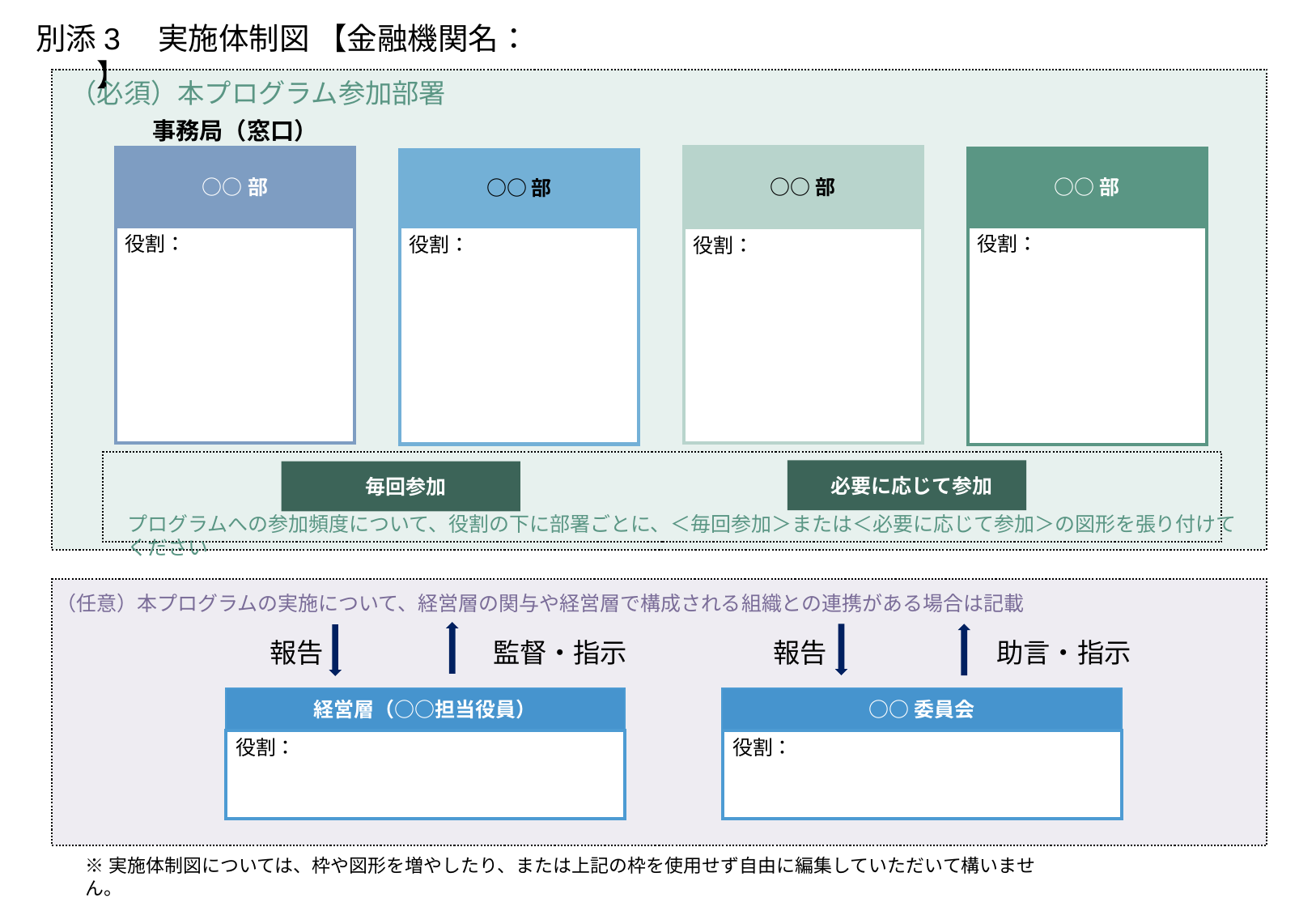

別添3　実施体制図 【金融機関名：　　　　　　　　　　　　　　】

（必須）本プログラム参加部署
事務局（窓口）
○○部
役割：

○○部
○○部
役割：

○○部
役割：

役割：

必要に応じて参加
毎回参加
プログラムへの参加頻度について、役割の下に部署ごとに、＜毎回参加＞または＜必要に応じて参加＞の図形を張り付けてください

（任意）本プログラムの実施について、経営層の関与や経営層で構成される組織との連携がある場合は記載

報告
監督・指示
報告
助言・指示
経営層（○○担当役員）
○○委員会
役割：

役割：

※実施体制図については、枠や図形を増やしたり、または上記の枠を使用せず自由に編集していただいて構いません。